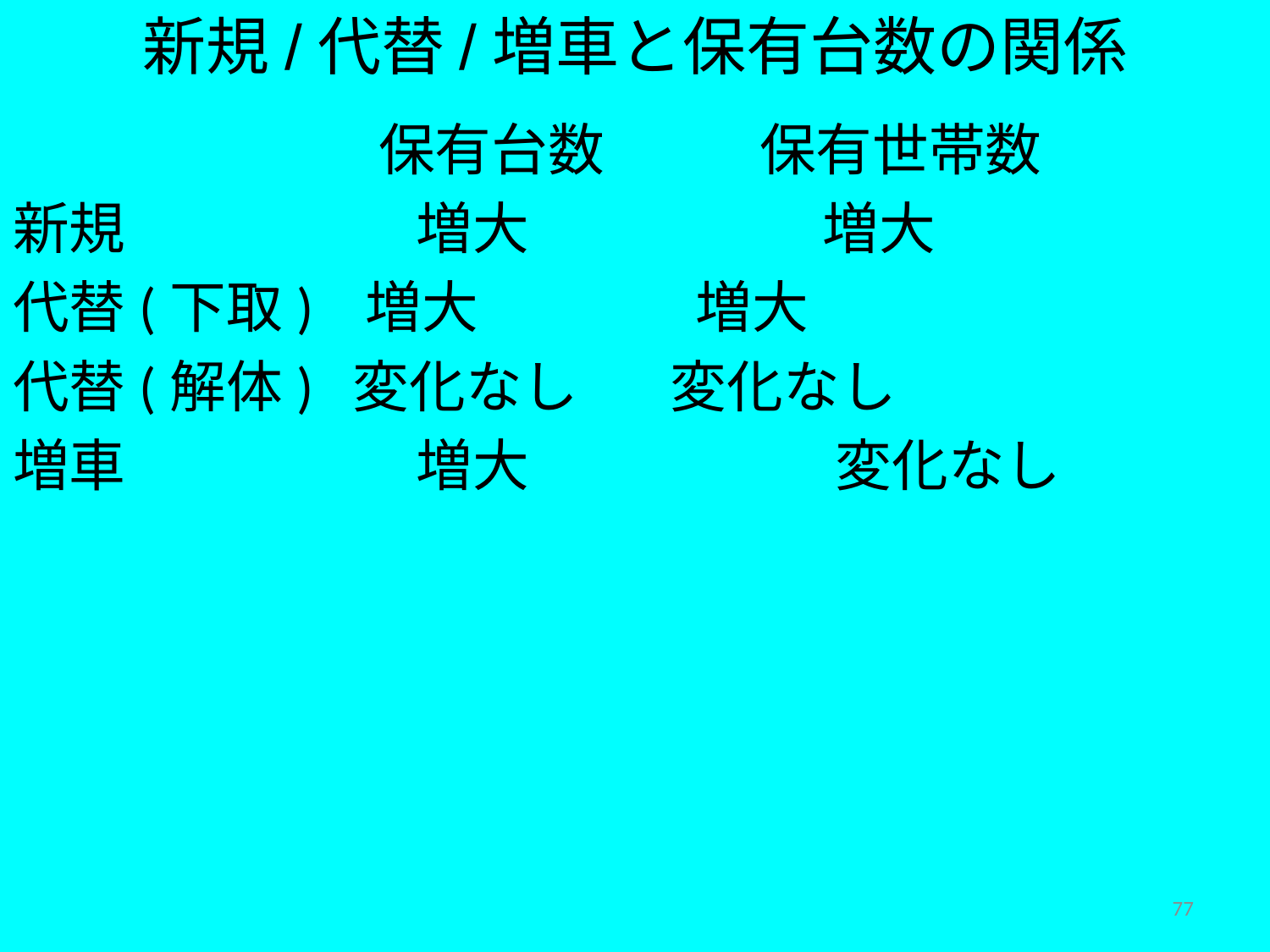

新規/代替/増車と保有台数の関係

			保有台数		保有世帯数
新規		   増大		     増大
代替(下取)   増大		     増大
代替(解体)  変化なし 	   変化なし
増車		   増大		      変化なし
77